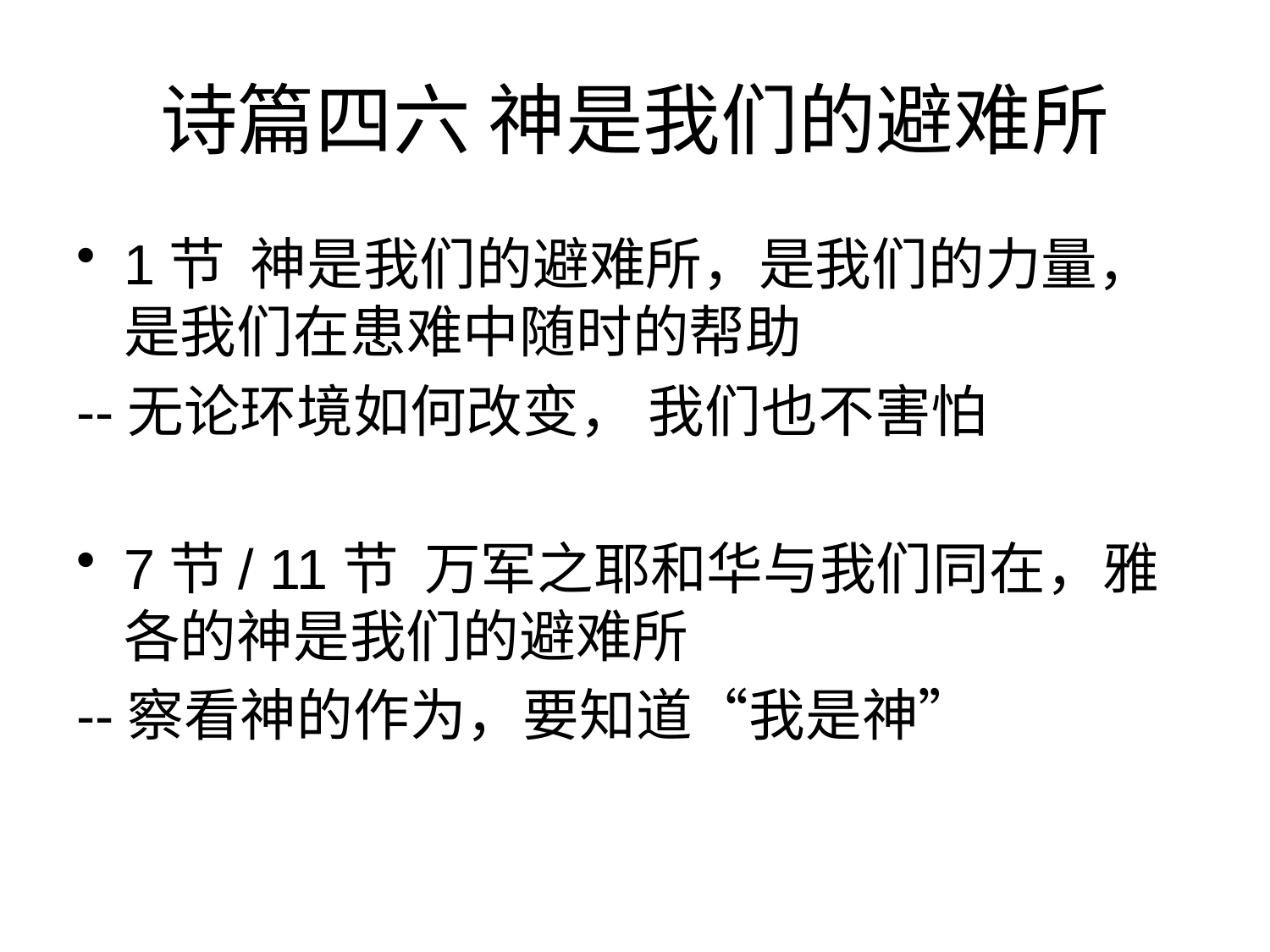

# 诗篇四六 神是我们的避难所
1节  神是我们的避难所，是我们的力量，是我们在患难中随时的帮助
--无论环境如何改变， 我们也不害怕

7节/ 11节  万军之耶和华与我们同在，雅各的神是我们的避难所
--察看神的作为，要知道“我是神”